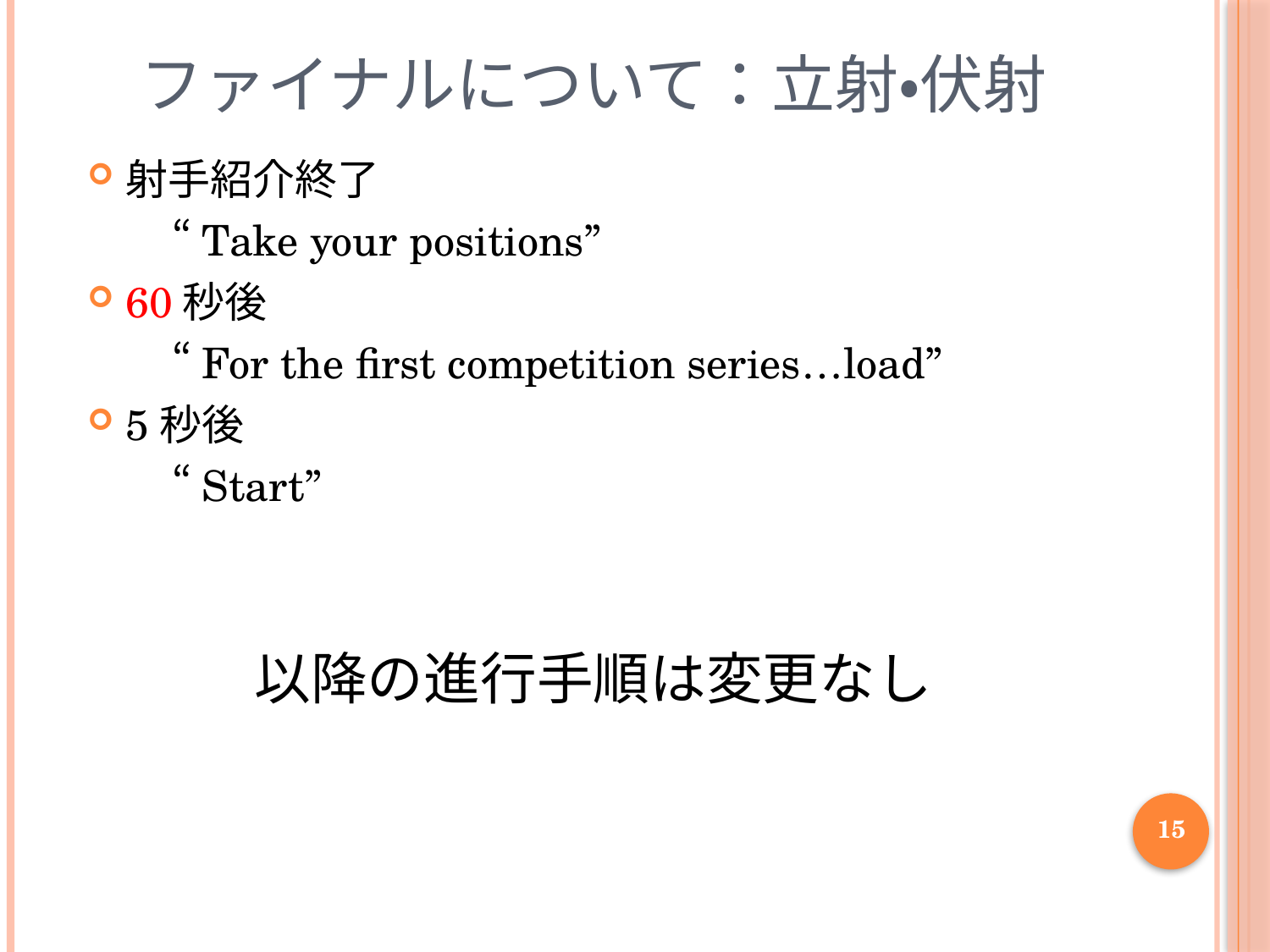

# ファイナルについて：立射・伏射
射手紹介終了
　　“Take your positions”
60秒後
　　“For the first competition series…load”
5秒後
　　“Start”

以降の進行手順は変更なし
15